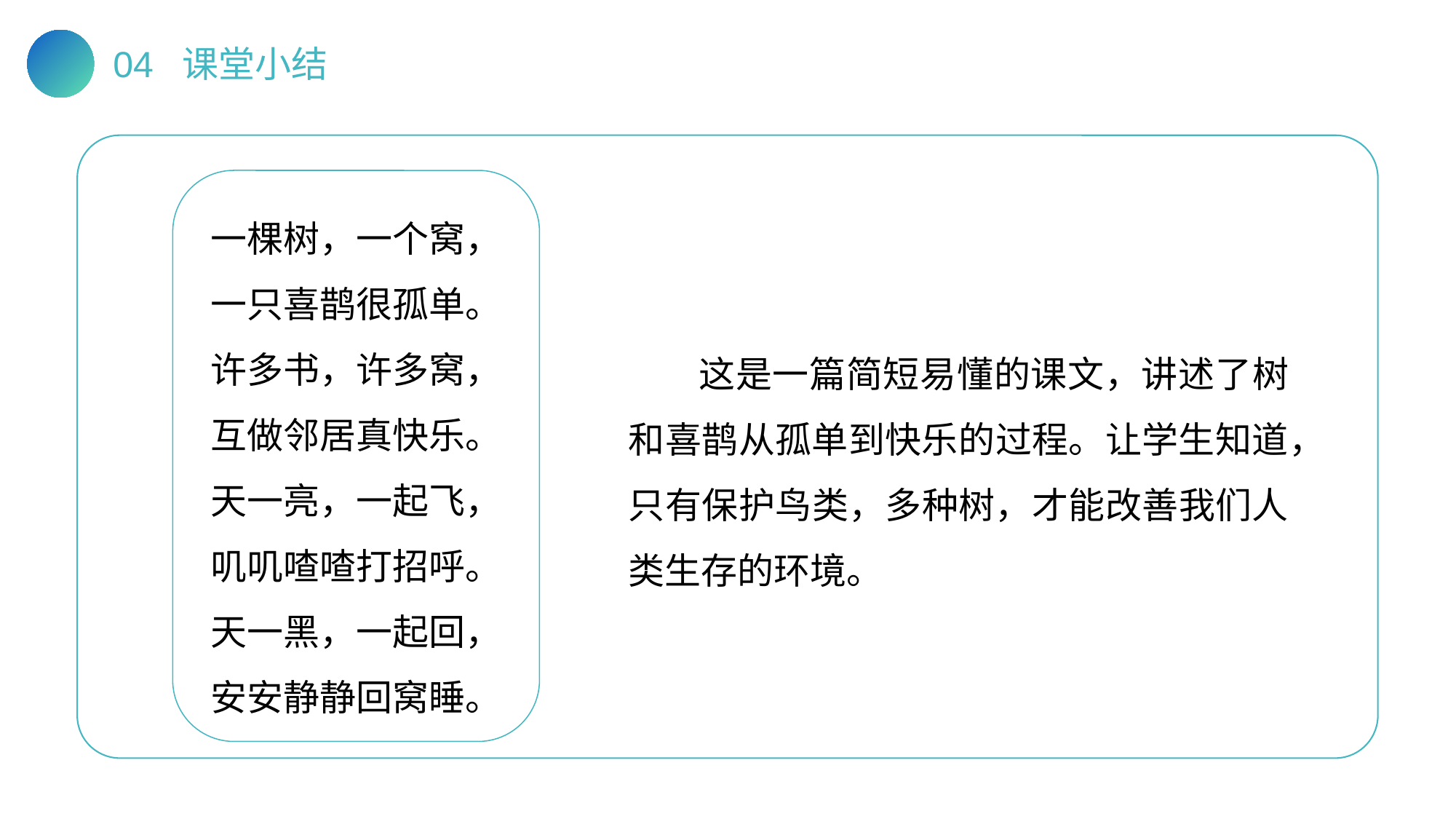

04  课堂小结

一棵树，一个窝，
一只喜鹊很孤单。
许多书，许多窝，
互做邻居真快乐。
天一亮，一起飞，
叽叽喳喳打招呼。
天一黑，一起回，
安安静静回窝睡。
       这是一篇简短易懂的课文，讲述了树和喜鹊从孤单到快乐的过程。让学生知道，只有保护鸟类，多种树，才能改善我们人类生存的环境。